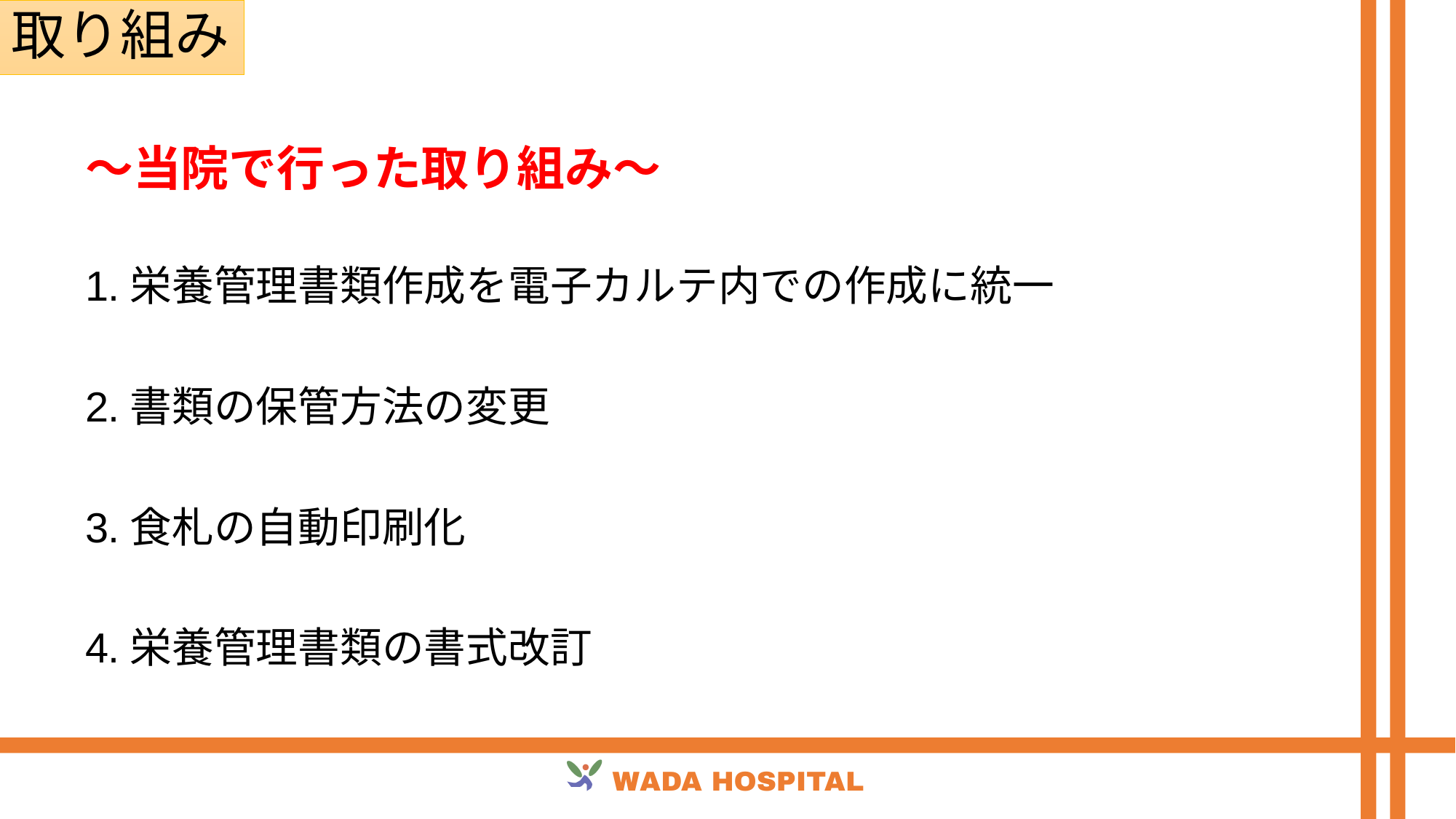

取り組み
～当院で行った取り組み～

1.栄養管理書類作成を電子カルテ内での作成に統一

2.書類の保管方法の変更

3.食札の自動印刷化

4.栄養管理書類の書式改訂